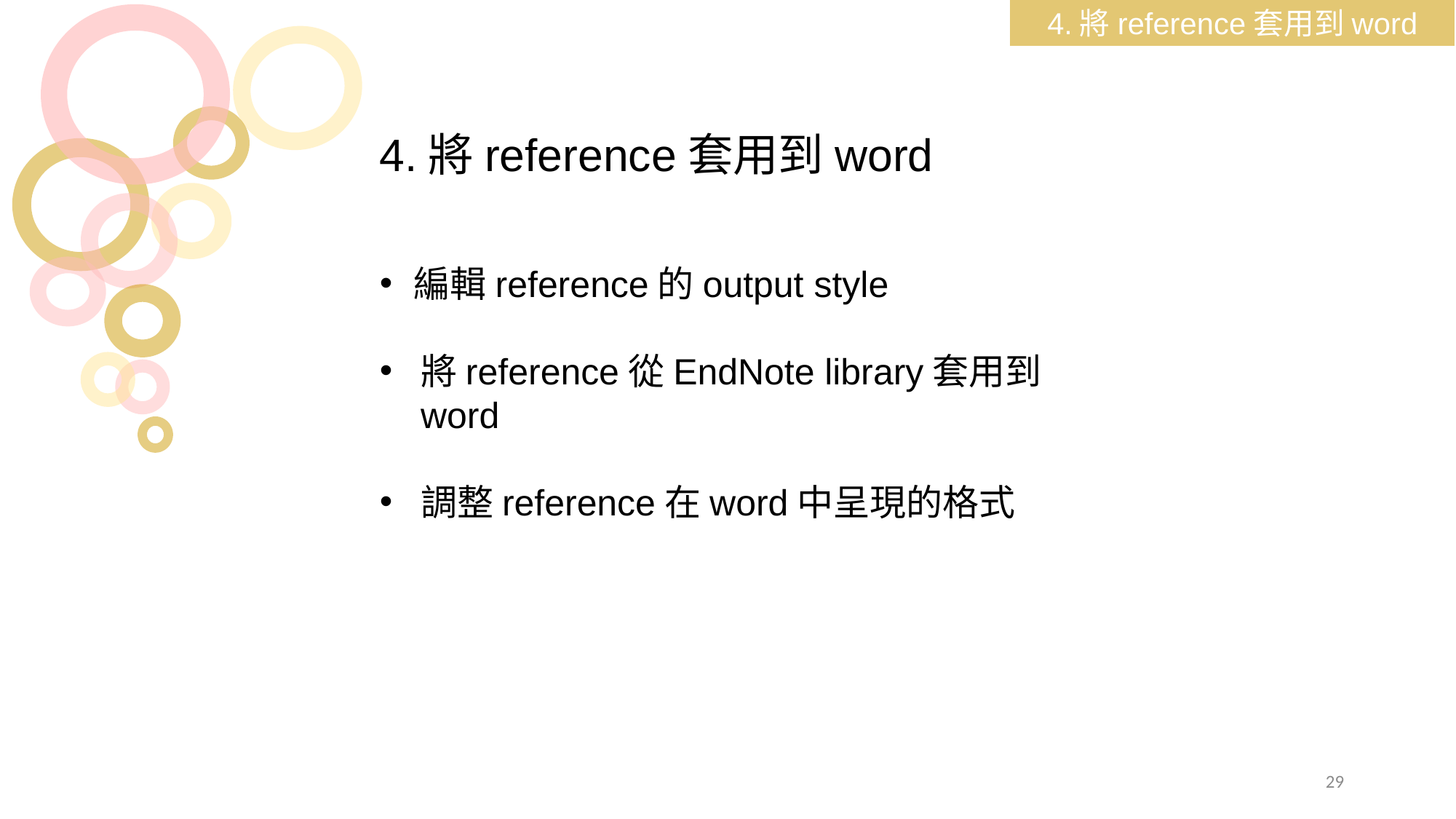

4.將reference套用到word
4.將reference套用到word
編輯reference的output style

將reference從EndNote library套用到word

調整reference在word中呈現的格式

29